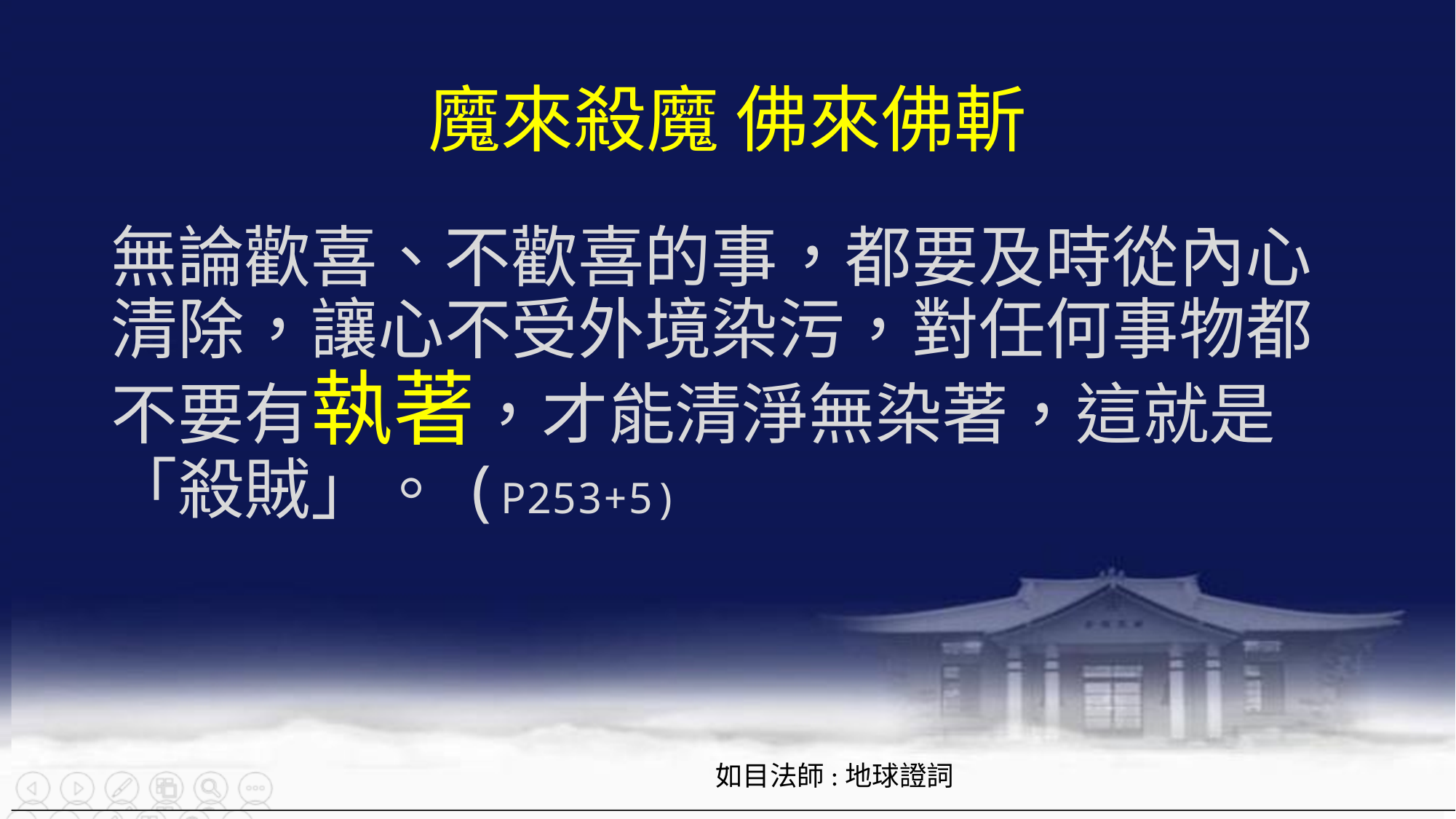

# 魔來殺魔 佛來佛斬
無論歡喜、不歡喜的事，都要及時從內心清除，讓心不受外境染污，對任何事物都不要有執著，才能清淨無染著，這就是 「殺賊」。(P253+5)
如目法師:地球證詞